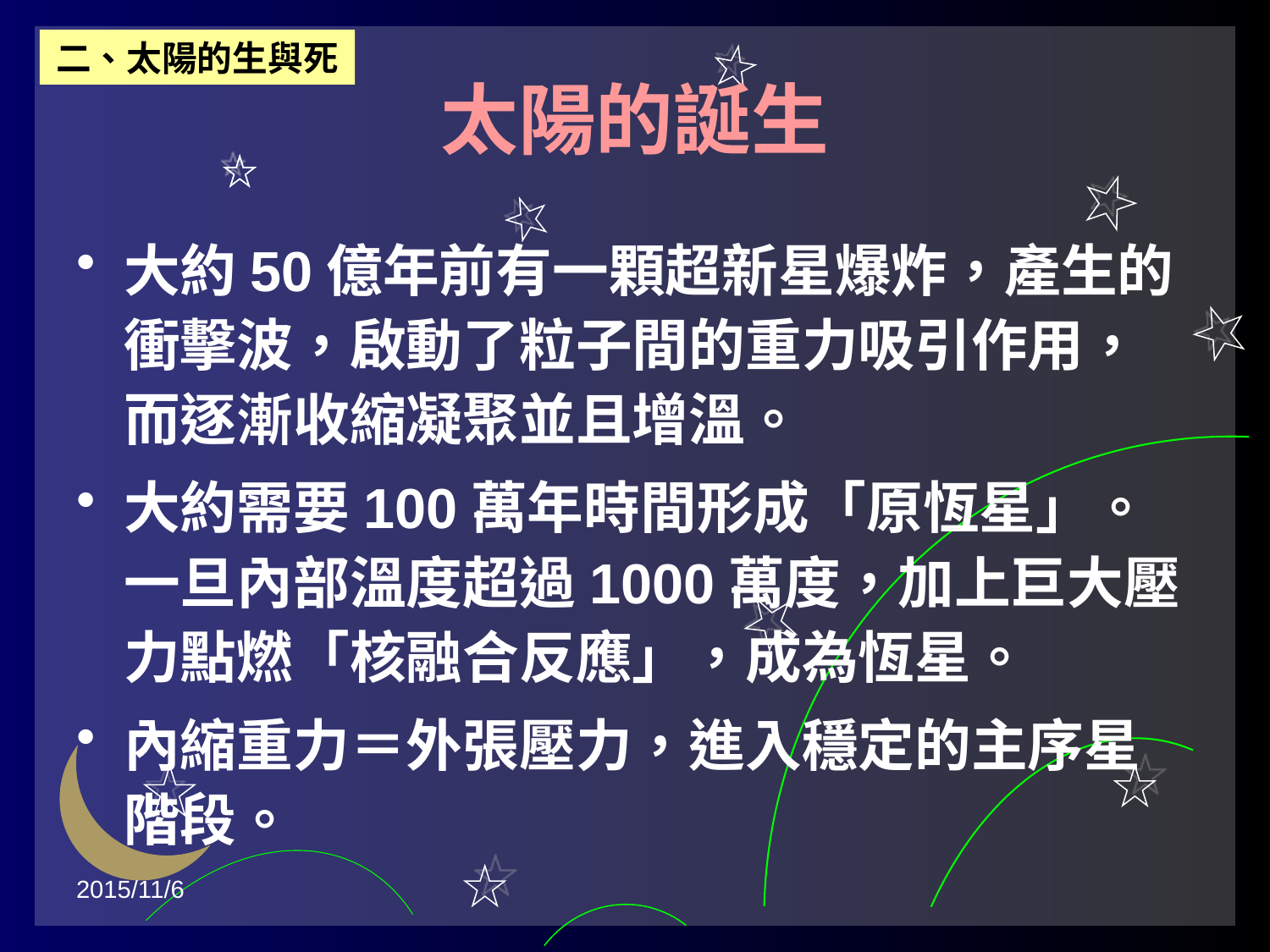

二、太陽的生與死
# 太陽的誕生
大約50億年前有一顆超新星爆炸，產生的衝擊波，啟動了粒子間的重力吸引作用，而逐漸收縮凝聚並且增溫。
大約需要100萬年時間形成「原恆星」。一旦內部溫度超過1000萬度，加上巨大壓力點燃「核融合反應」，成為恆星。
內縮重力＝外張壓力，進入穩定的主序星階段。
2015/11/6